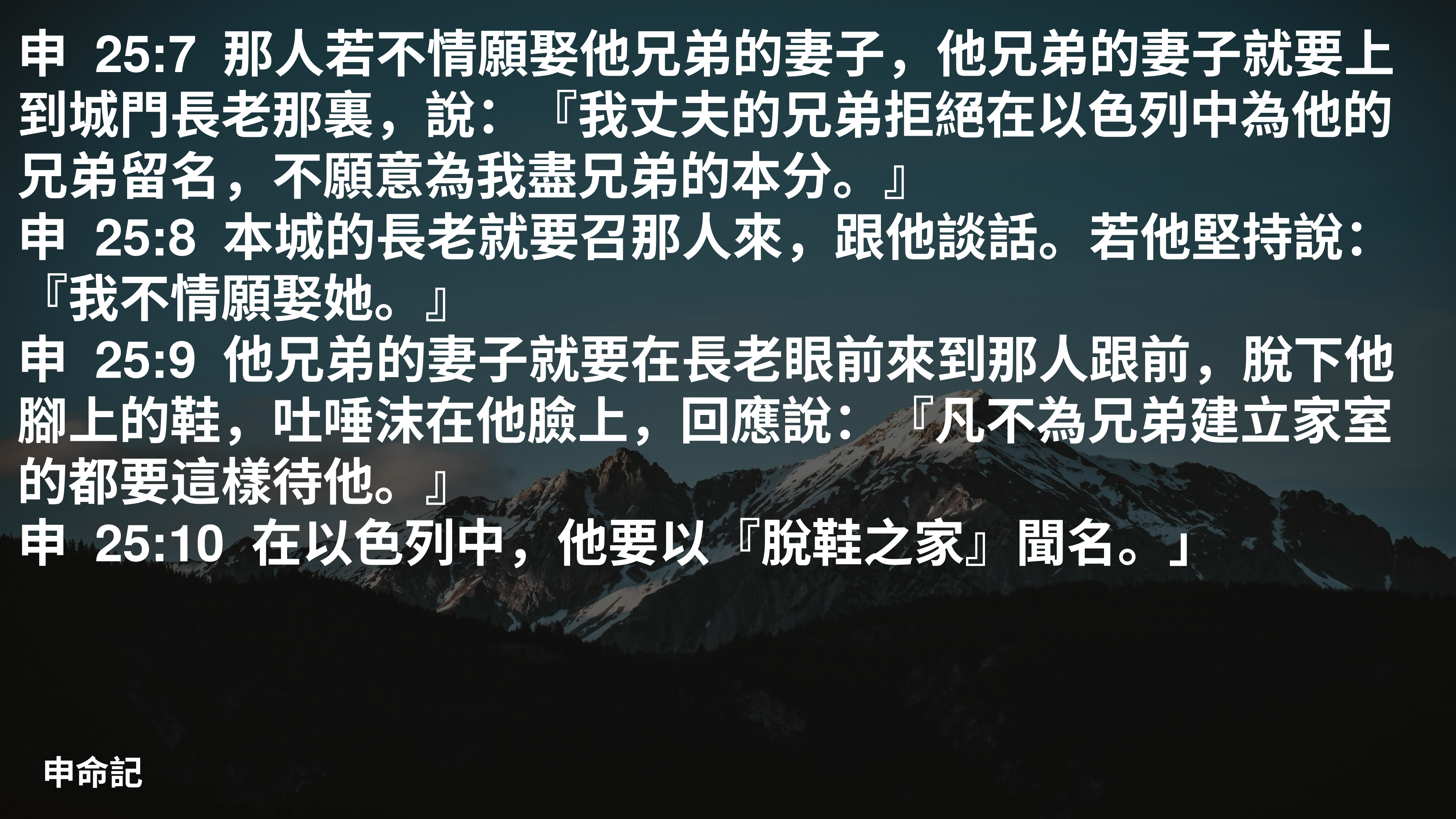

# 申 25:7 那人若不情願娶他兄弟的妻子，他兄弟的妻子就要上到城門長老那裏，說：『我丈夫的兄弟拒絕在以色列中為他的兄弟留名，不願意為我盡兄弟的本分。』
申 25:8 本城的長老就要召那人來，跟他談話。若他堅持說：『我不情願娶她。』
申 25:9 他兄弟的妻子就要在長老眼前來到那人跟前，脫下他腳上的鞋，吐唾沫在他臉上，回應說：『凡不為兄弟建立家室的都要這樣待他。』
申 25:10 在以色列中，他要以『脫鞋之家』聞名。」
申命記